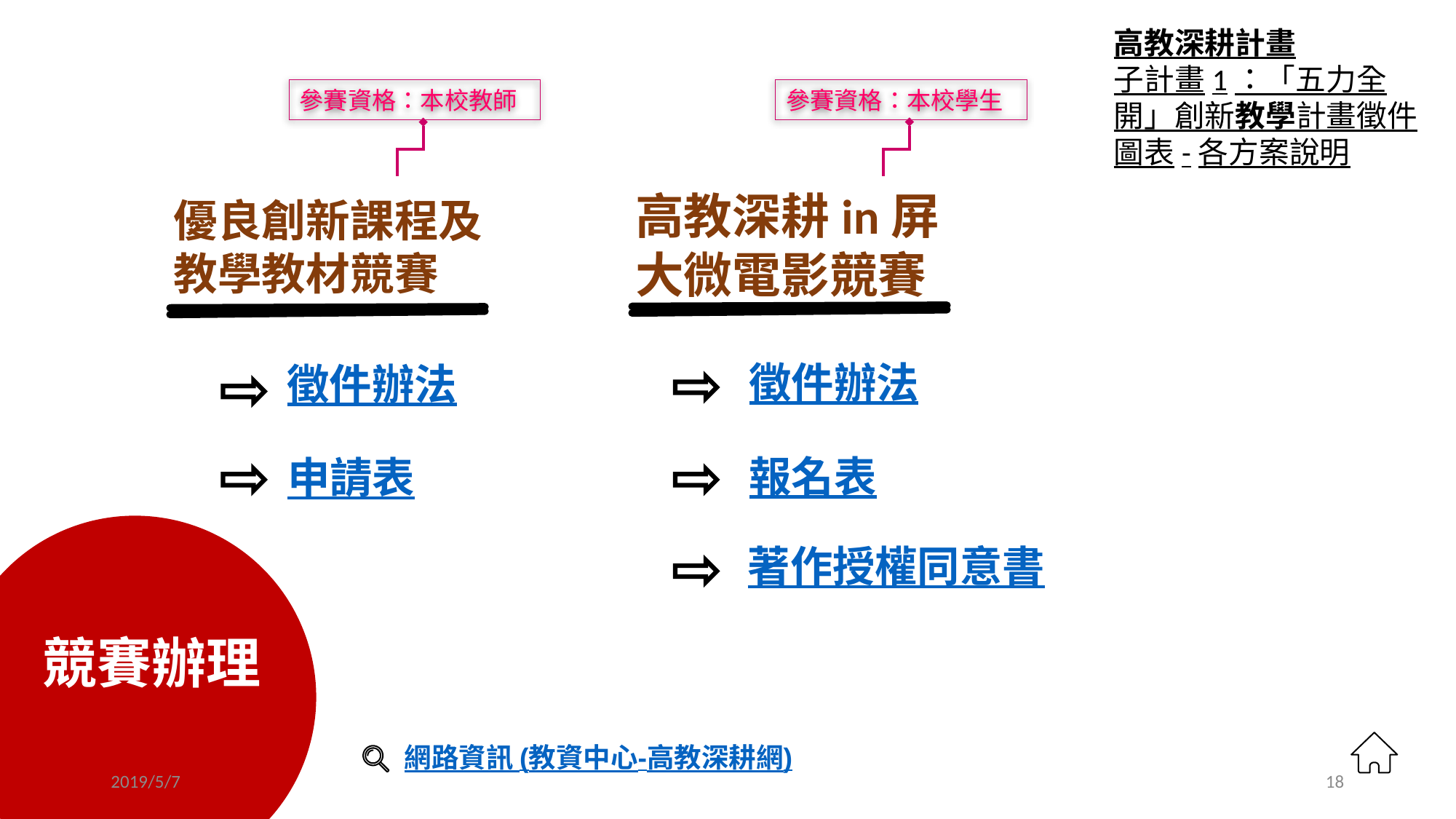

高教深耕計畫
子計畫1：「五力全開」創新教學計畫徵件圖表-各方案說明
參賽資格：本校學生
參賽資格：本校教師
高教深耕in屏大微電影競賽
# 優良創新課程及教學教材競賽
徵件辦法
徵件辦法

報名表
申請表

競賽辦理
著作授權同意書

網路資訊 (教資中心-高教深耕網)

2019/5/7
18